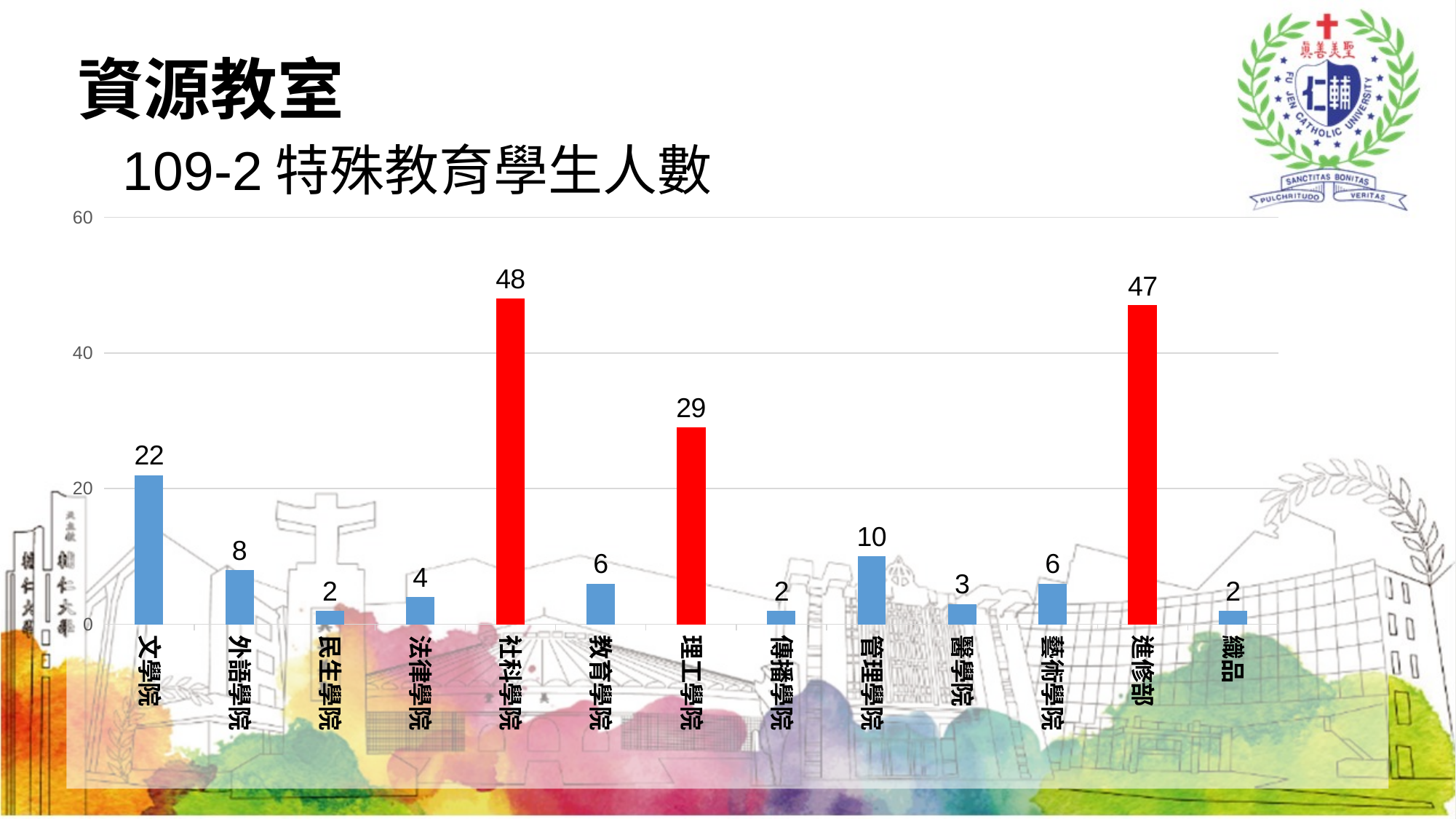

# 資源教室 109-2特殊教育學生人數

### Chart

| Category | 學院 |
|---|---|
| 文學院 | 22.0 |
| 外語學院 | 8.0 |
| 民生學院 | 2.0 |
| 法律學院 | 4.0 |
| 社科學院 | 48.0 |
| 教育學院 | 6.0 |
| 理工學院 | 29.0 |
| 傳播學院 | 2.0 |
| 管理學院 | 10.0 |
| 醫學院 | 3.0 |
| 藝術學院 | 6.0 |
| 進修部 | 47.0 |
| 織品服裝學院 | 2.0 |